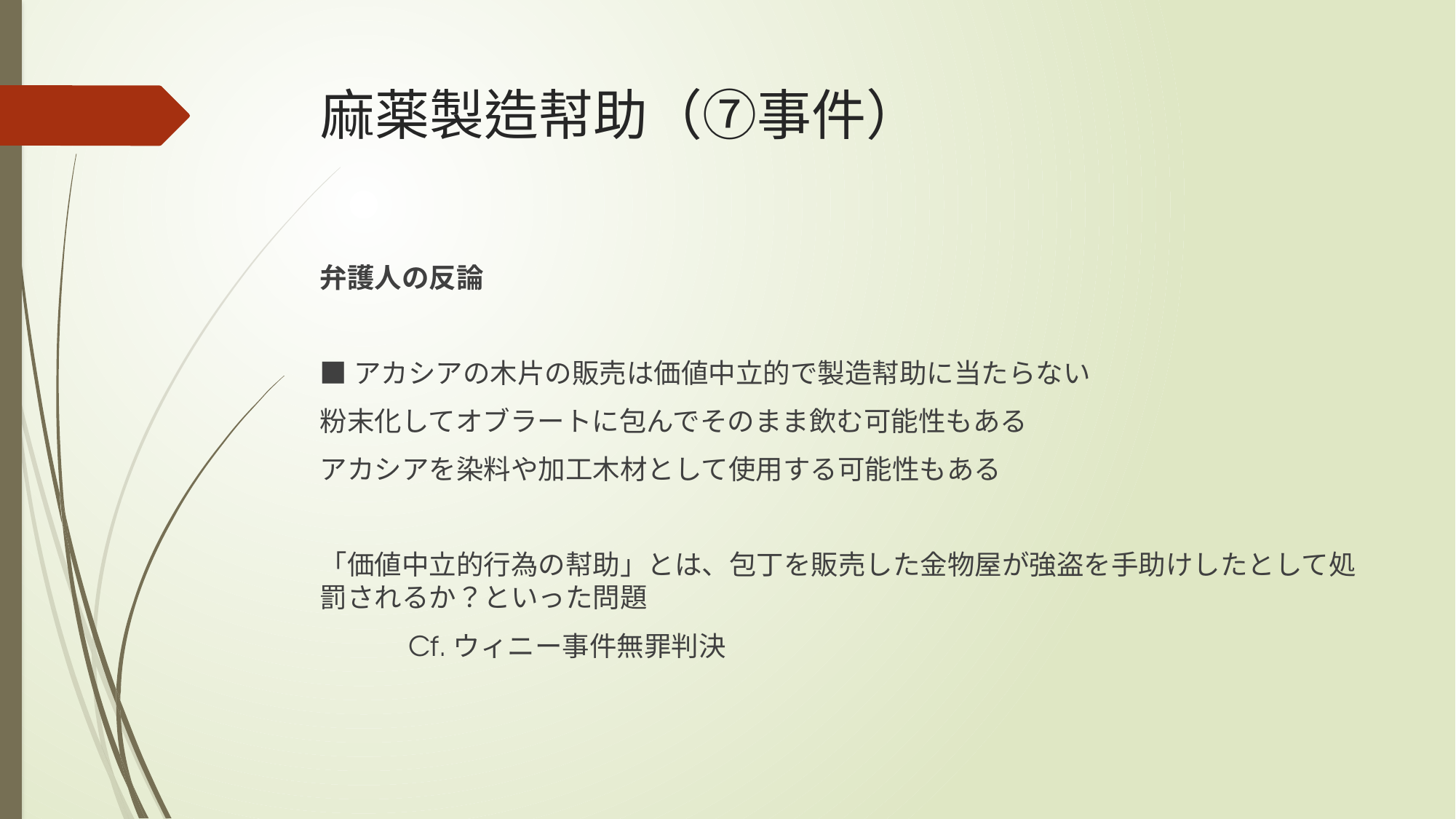

# 麻薬製造幇助（⑦事件）
弁護人の反論

■アカシアの木片の販売は価値中立的で製造幇助に当たらない
粉末化してオブラートに包んでそのまま飲む可能性もある
アカシアを染料や加工木材として使用する可能性もある

「価値中立的行為の幇助」とは、包丁を販売した金物屋が強盗を手助けしたとして処罰されるか？といった問題
　　　Cf.ウィニー事件無罪判決